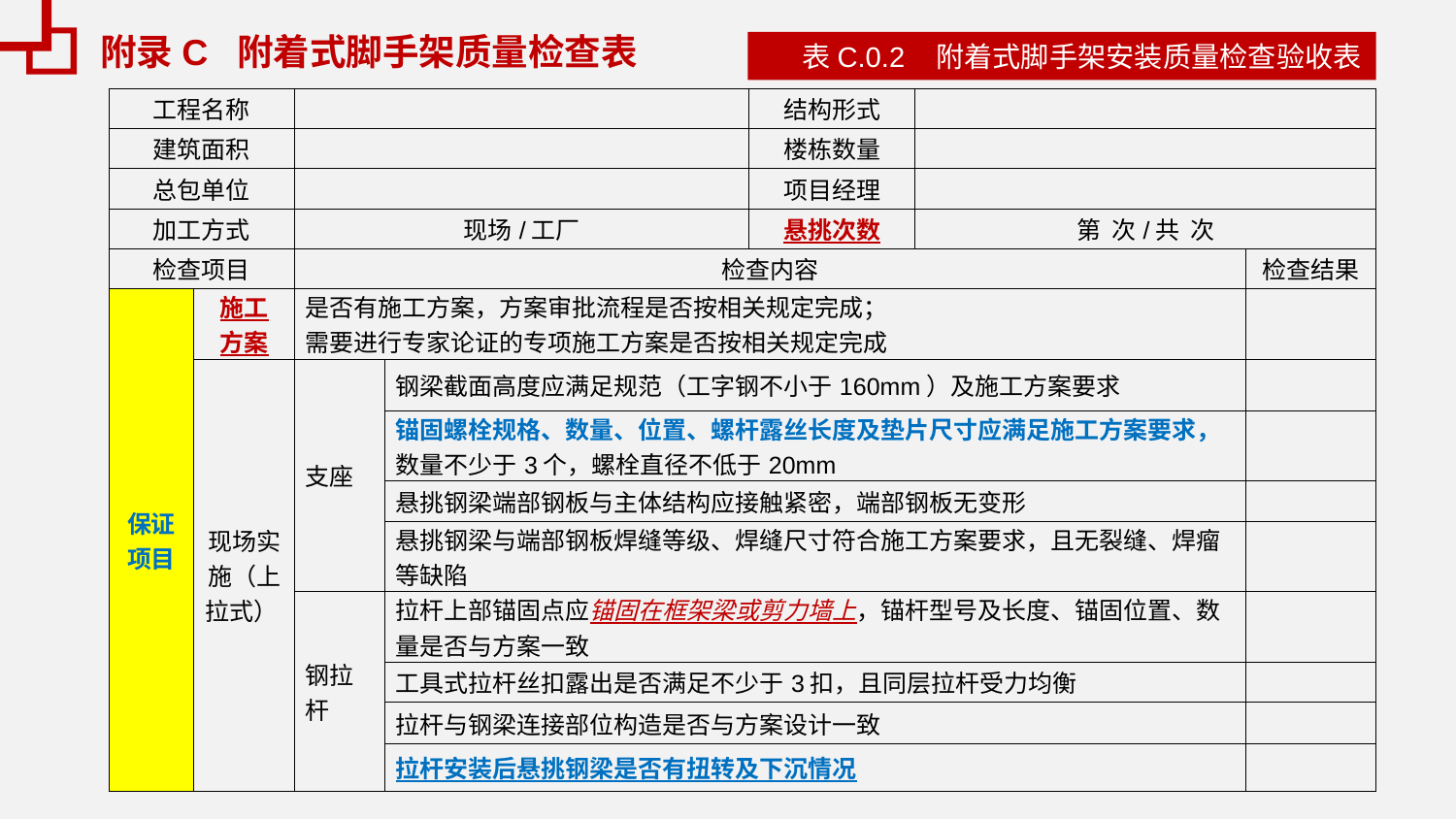

附录C  附着式脚手架质量检查表

表C.0.2   附着式脚手架安装质量检查验收表
| 工程名称 |  |  |  | 结构形式 |  |  |
| --- | --- | --- | --- | --- | --- | --- |
| 建筑面积 |  |  |  | 楼栋数量 |  |  |
| 总包单位 |  |  |  | 项目经理 |  |  |
| 加工方式 |  | 现场/工厂 |  | 悬挑次数 | 第 次/共 次 |  |
| 检查项目 |  | 检查内容 |  |  |  | 检查结果 |
| 保证项目 | 施工 方案 | 是否有施工方案，方案审批流程是否按相关规定完成； 需要进行专家论证的专项施工方案是否按相关规定完成 |  |  |  |  |
|  | 现场实施（上拉式） | 支座 | 钢梁截面高度应满足规范（工字钢不小于160mm）及施工方案要求 |  |  |  |
|  |  |  | 锚固螺栓规格、数量、位置、螺杆露丝长度及垫片尺寸应满足施工方案要求，数量不少于3个，螺栓直径不低于20mm |  |  |  |
|  |  |  | 悬挑钢梁端部钢板与主体结构应接触紧密，端部钢板无变形 |  |  |  |
|  |  |  | 悬挑钢梁与端部钢板焊缝等级、焊缝尺寸符合施工方案要求，且无裂缝、焊瘤等缺陷 |  |  |  |
|  |  | 钢拉杆 | 拉杆上部锚固点应锚固在框架梁或剪力墙上，锚杆型号及长度、锚固位置、数量是否与方案一致 |  |  |  |
|  |  |  | 工具式拉杆丝扣露出是否满足不少于3扣，且同层拉杆受力均衡 |  |  |  |
|  |  |  | 拉杆与钢梁连接部位构造是否与方案设计一致 |  |  |  |
|  |  |  | 拉杆安装后悬挑钢梁是否有扭转及下沉情况 |  |  |  |